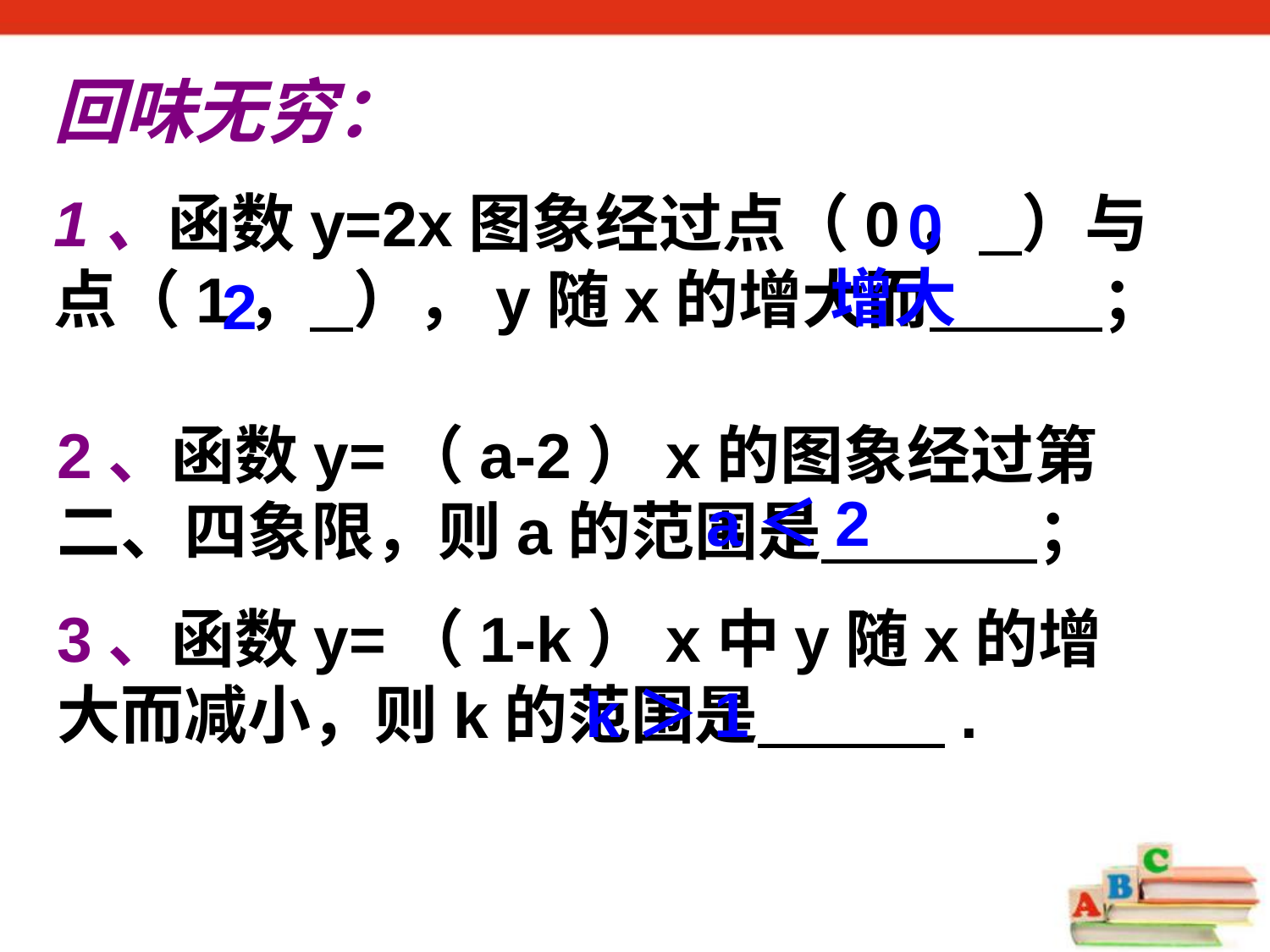

回味无穷：
1、函数y=2x图象经过点（0，   ）与点（1，   ），y随x的增大而            ；
0
增大
2
2、函数y=（a-2）x的图象经过第二、四象限，则a的范围是               ；
3、函数y=（1-k）x中y随x的增大而减小，则k的范围是             .
a＜2
k＞1